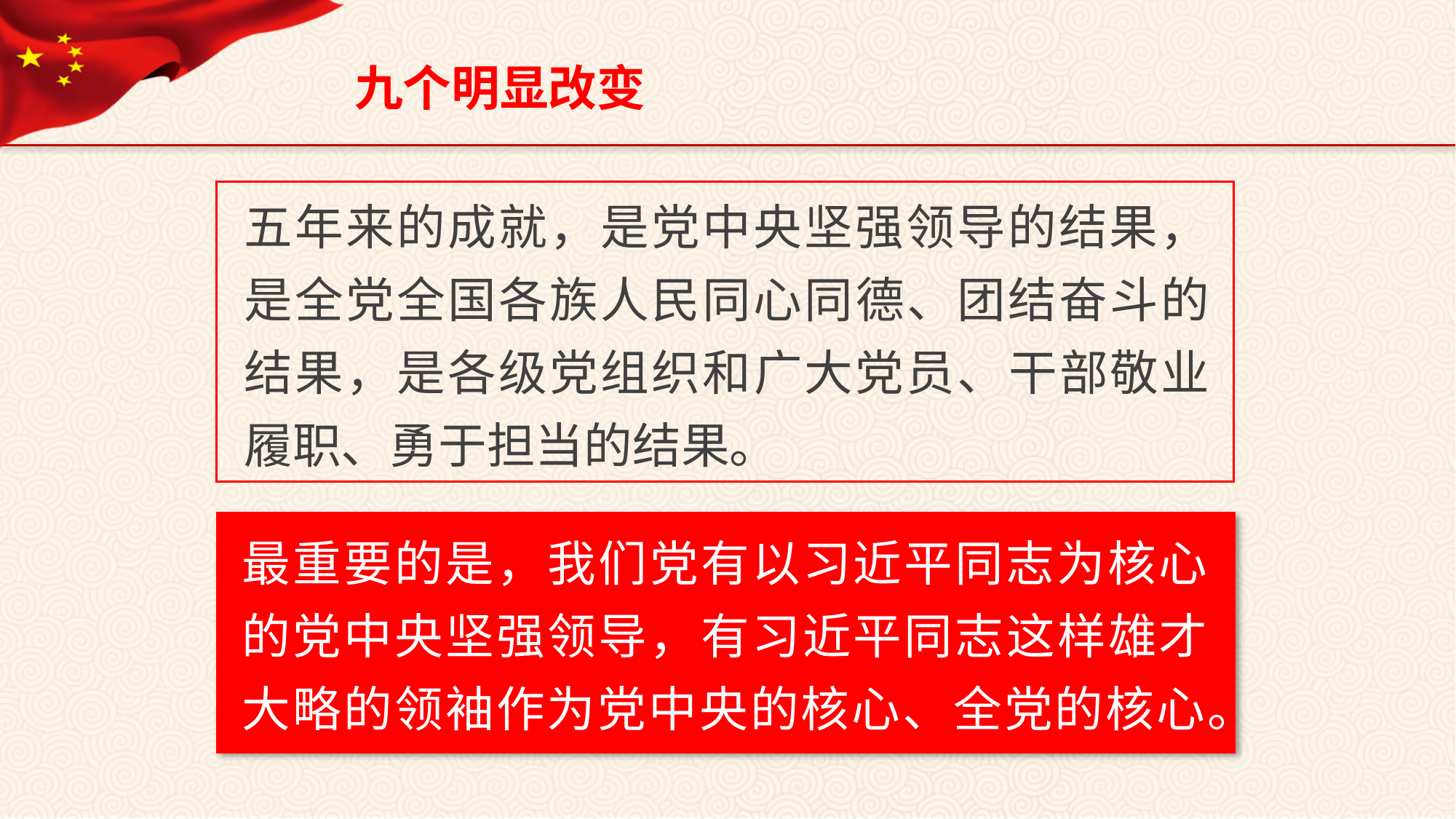

九个明显改变
五年来的成就，是党中央坚强领导的结果，是全党全国各族人民同心同德、团结奋斗的结果，是各级党组织和广大党员、干部敬业履职、勇于担当的结果。

最重要的是，我们党有以习近平同志为核心的党中央坚强领导，有习近平同志这样雄才大略的领袖作为党中央的核心、全党的核心。